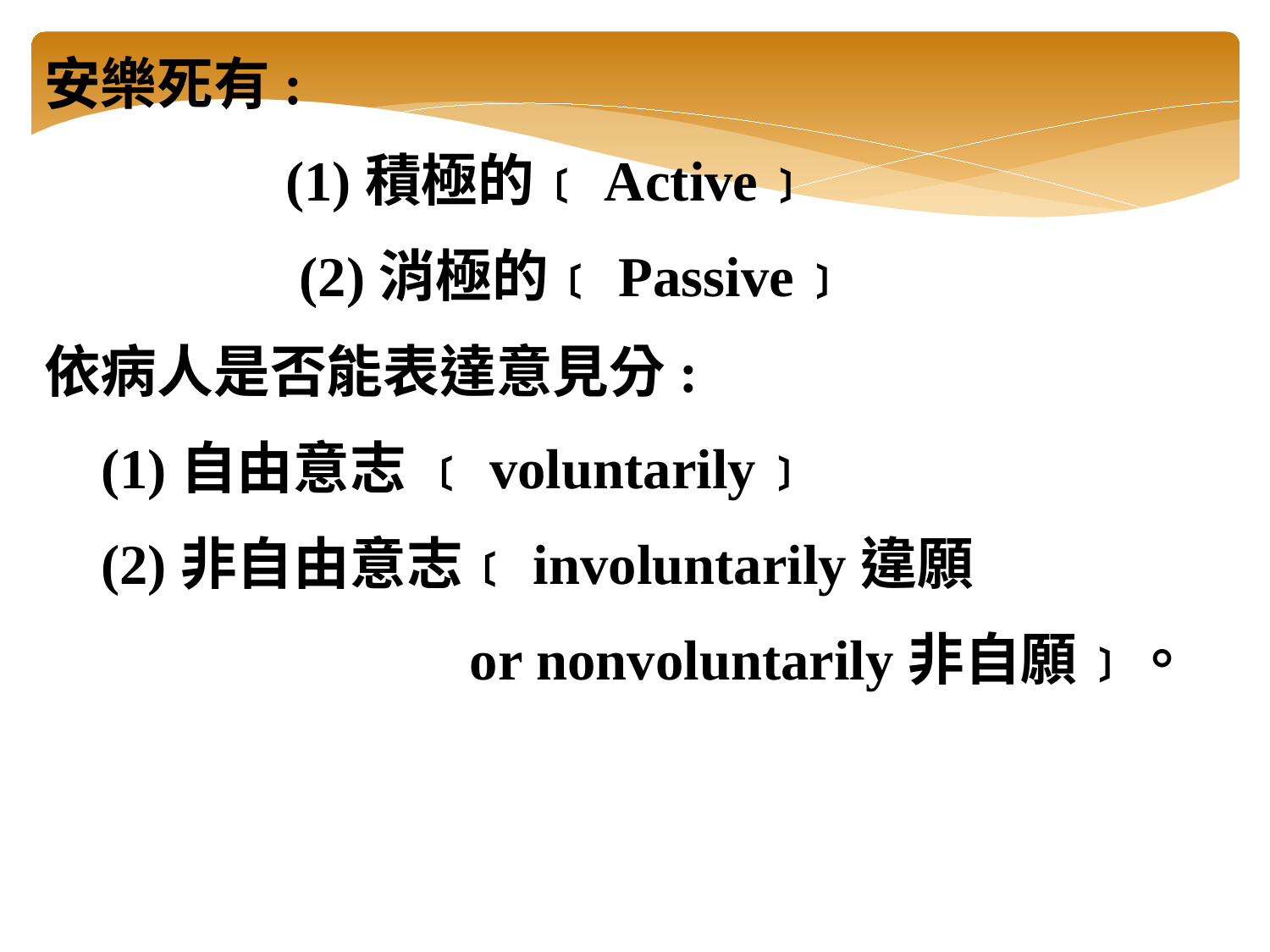

安樂死有:
                 (1)積極的﹝Active﹞
                  (2)消極的﹝Passive﹞
依病人是否能表達意見分:
    (1)自由意志 ﹝voluntarily﹞
    (2)非自由意志﹝involuntarily違願
                              or nonvoluntarily非自願﹞。